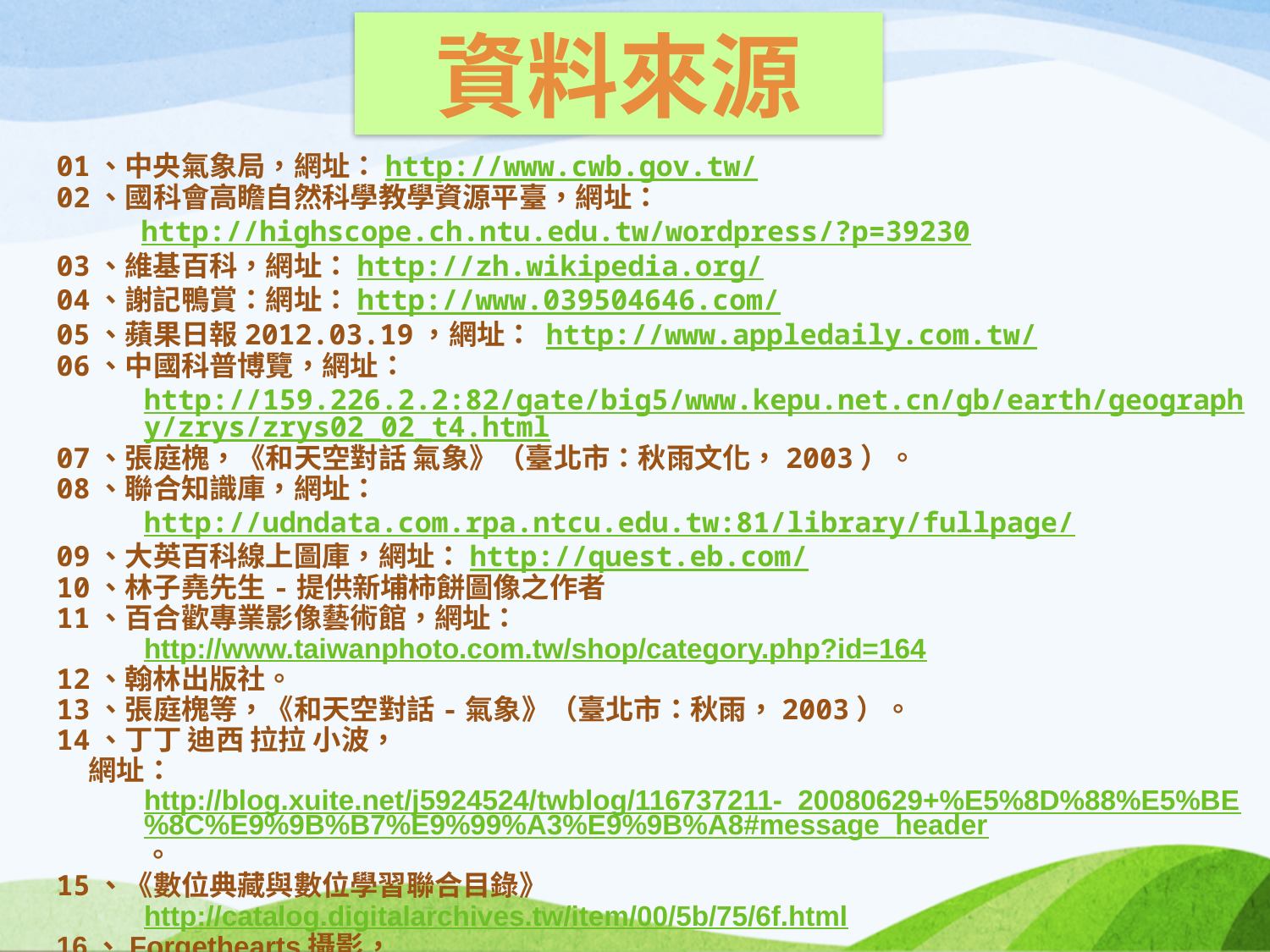

資料來源
01、中央氣象局，網址：http://www.cwb.gov.tw/
02、國科會高瞻自然科學教學資源平臺，網址：
     http://highscope.ch.ntu.edu.tw/wordpress/?p=39230
03、維基百科，網址：http://zh.wikipedia.org/
04、謝記鴨賞：網址：http://www.039504646.com/
05、蘋果日報2012.03.19，網址： http://www.appledaily.com.tw/
06、中國科普博覽，網址：http://159.226.2.2:82/gate/big5/www.kepu.net.cn/gb/earth/geography/zrys/zrys02_02_t4.html
07、張庭槐，《和天空對話 氣象》（臺北市：秋雨文化，2003）。
08、聯合知識庫，網址： http://udndata.com.rpa.ntcu.edu.tw:81/library/fullpage/
09、大英百科線上圖庫，網址：http://quest.eb.com/
10、林子堯先生-提供新埔柿餅圖像之作者
11、百合歡專業影像藝術館，網址：http://www.taiwanphoto.com.tw/shop/category.php?id=164
12、翰林出版社。
13、張庭槐等，《和天空對話-氣象》（臺北市：秋雨，2003）。
14、丁丁 迪西 拉拉 小波，
    網址：http://blog.xuite.net/j5924524/twblog/116737211-  20080629+%E5%8D%88%E5%BE%8C%E9%9B%B7%E9%99%A3%E9%9B%A8#message_header。
15、《數位典藏與數位學習聯合目錄》http://catalog.digitalarchives.tw/item/00/5b/75/6f.html
16、Forgethearts攝影，http://blog.xuite.net/forgethearts/blog/13712250-%E4%B8%89%E7%BE%A9%E9%84%89
17、地球公民基金會，http://www.cet-taiwan.org/node/1780